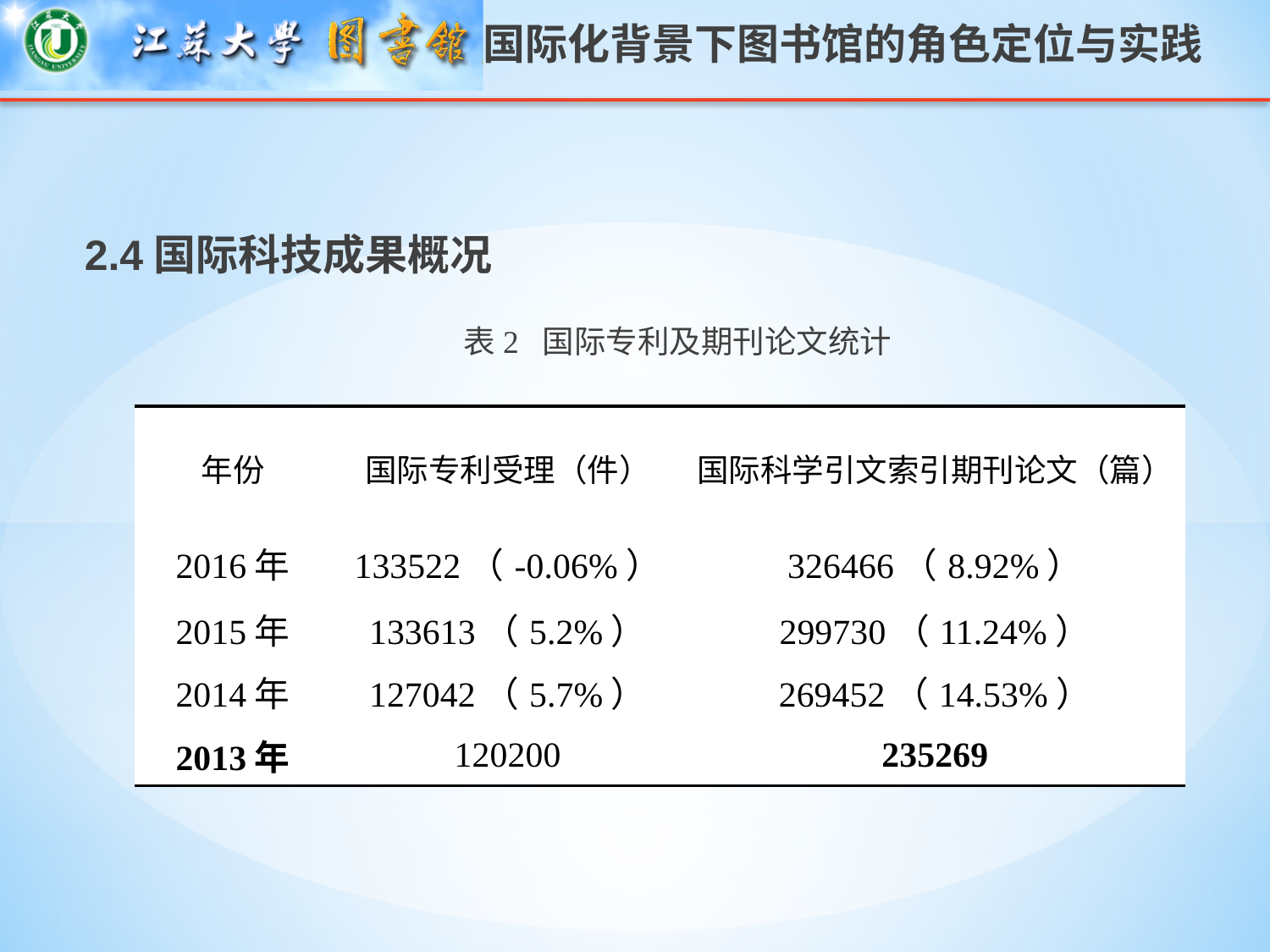

2.4国际科技成果概况
 表2  国际专利及期刊论文统计

| 年份 | 国际专利受理（件） | 国际科学引文索引期刊论文（篇） |
| --- | --- | --- |
| 2016年 | 133522（-0.06%） | 326466（8.92%） |
| 2015年 | 133613（5.2%） | 299730（11.24%） |
| 2014年 | 127042（5.7%） | 269452（14.53%） |
| 2013年 | 120200 | 235269 |